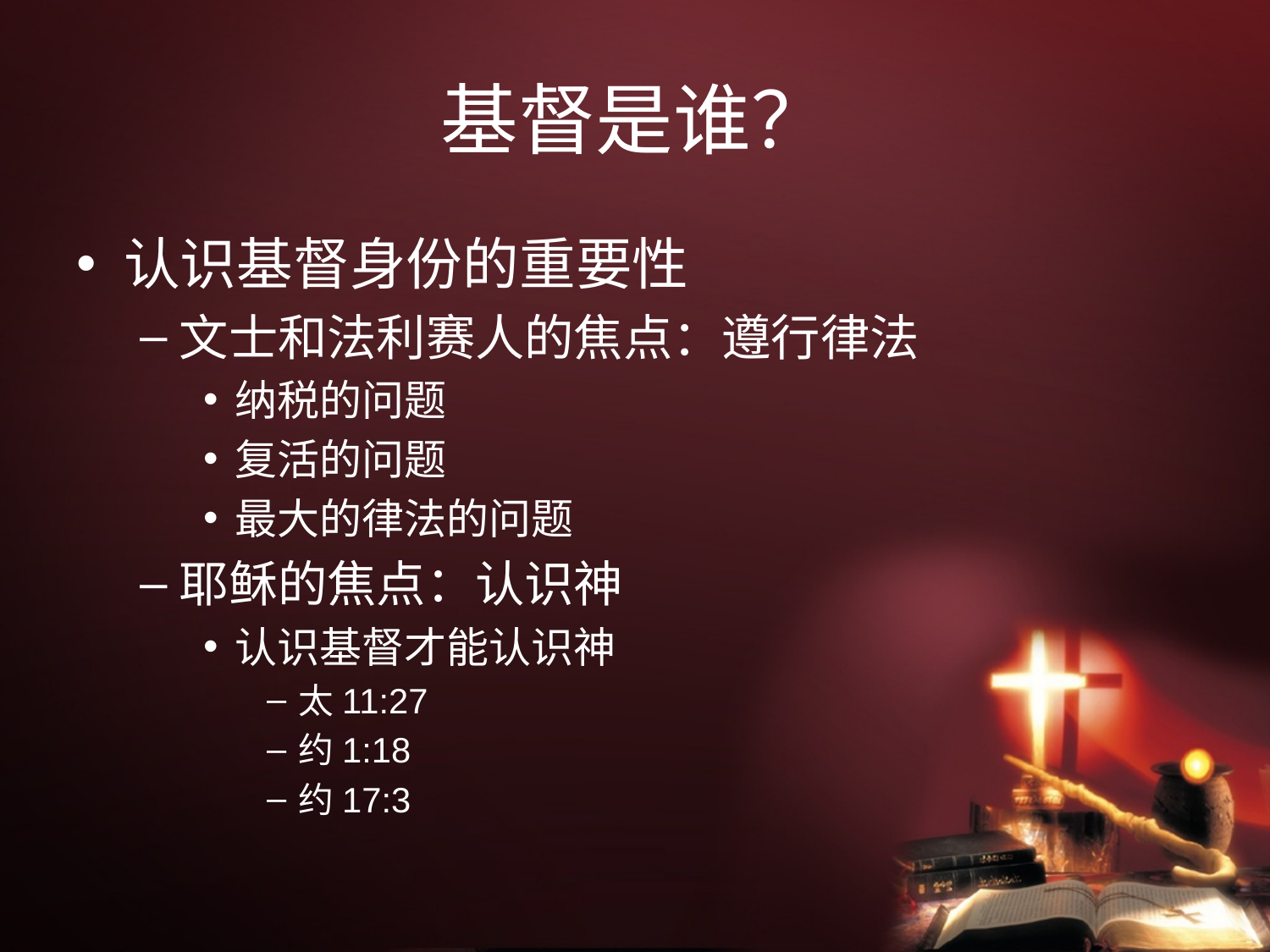

# 基督是谁？
认识基督身份的重要性
文士和法利赛人的焦点：遵行律法
纳税的问题
复活的问题
最大的律法的问题
耶稣的焦点：认识神
认识基督才能认识神
太11:27
约1:18
约17:3